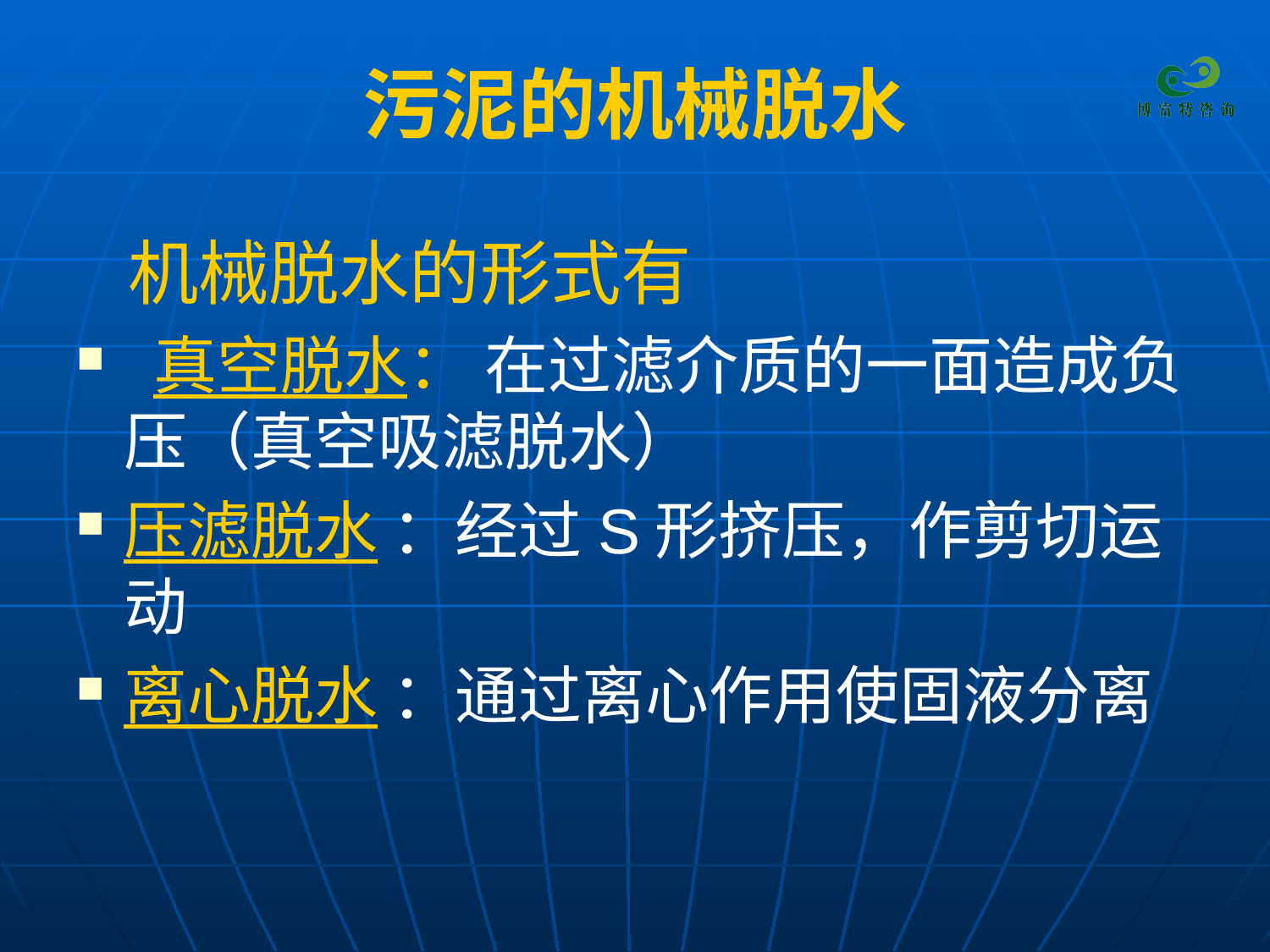

# 污泥的机械脱水
   机械脱水的形式有
 真空脱水： 在过滤介质的一面造成负压（真空吸滤脱水）
压滤脱水 ：经过S形挤压，作剪切运动
离心脱水 ：通过离心作用使固液分离